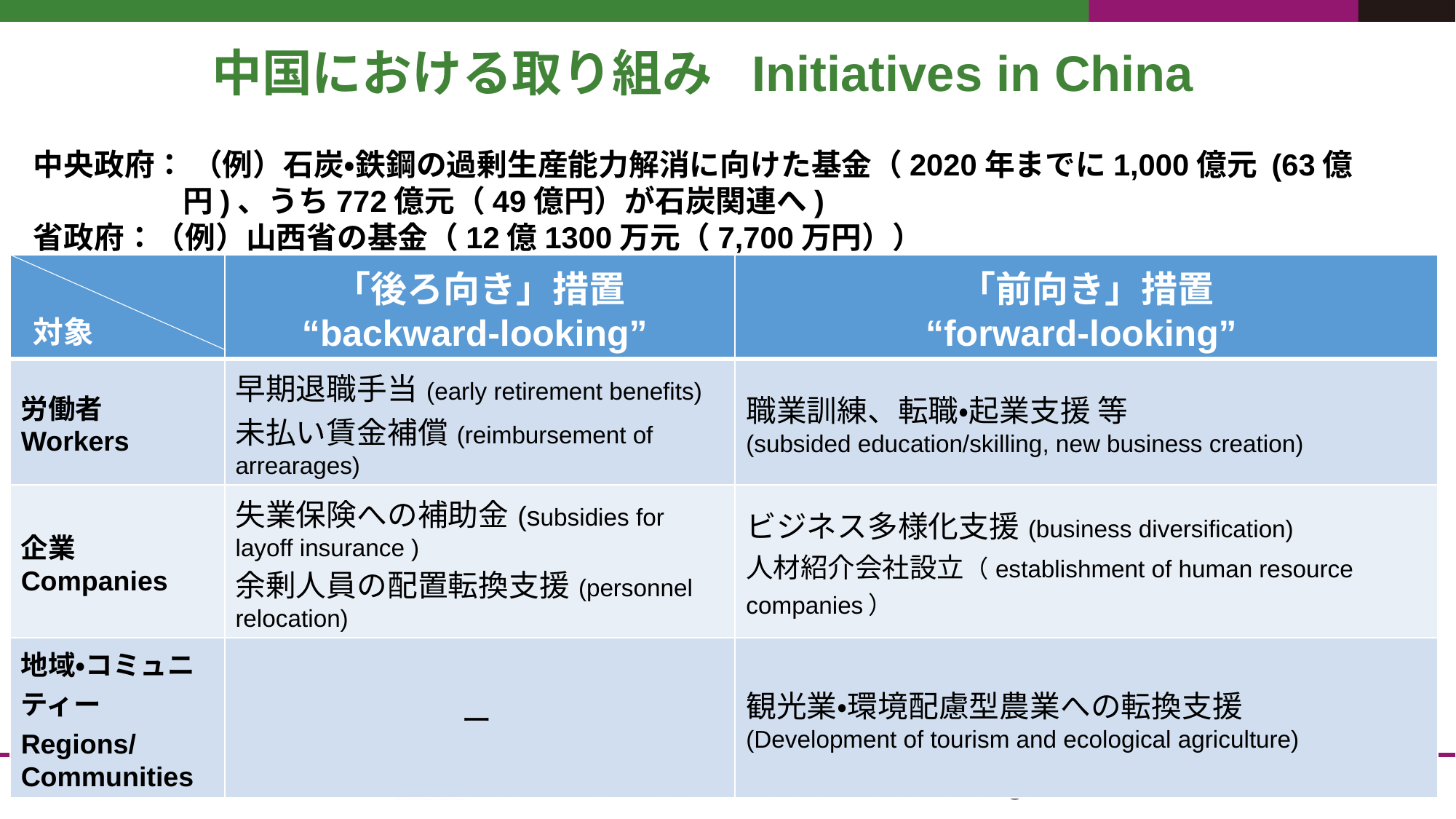

中国における取り組み  Initiatives in China
中央政府： （例）石炭・鉄鋼の過剰生産能力解消に向けた基金（2020年までに1,000億元 (63億円)、うち772億元（49億円）が石炭関連へ)
省政府：（例）山西省の基金（12億1300万元（7,700万円））
|  | 「後ろ向き」措置 “backward-looking” | 「前向き」措置 “forward-looking” |
| --- | --- | --- |
| 労働者 Workers | 早期退職手当(early retirement benefits) 未払い賃金補償(reimbursement of arrearages) | 職業訓練、転職・起業支援 等 (subsided education/skilling, new business creation) |
| 企業 Companies | 失業保険への補助金(subsidies for layoff insurance ) 余剰人員の配置転換支援(personnel relocation) | ビジネス多様化支援(business diversification) 人材紹介会社設立（establishment of human resource companies） |
| 地域・コミュニティー Regions/　Communities | ー | 観光業・環境配慮型農業への転換支援 (Development of tourism and ecological agriculture) |
対象